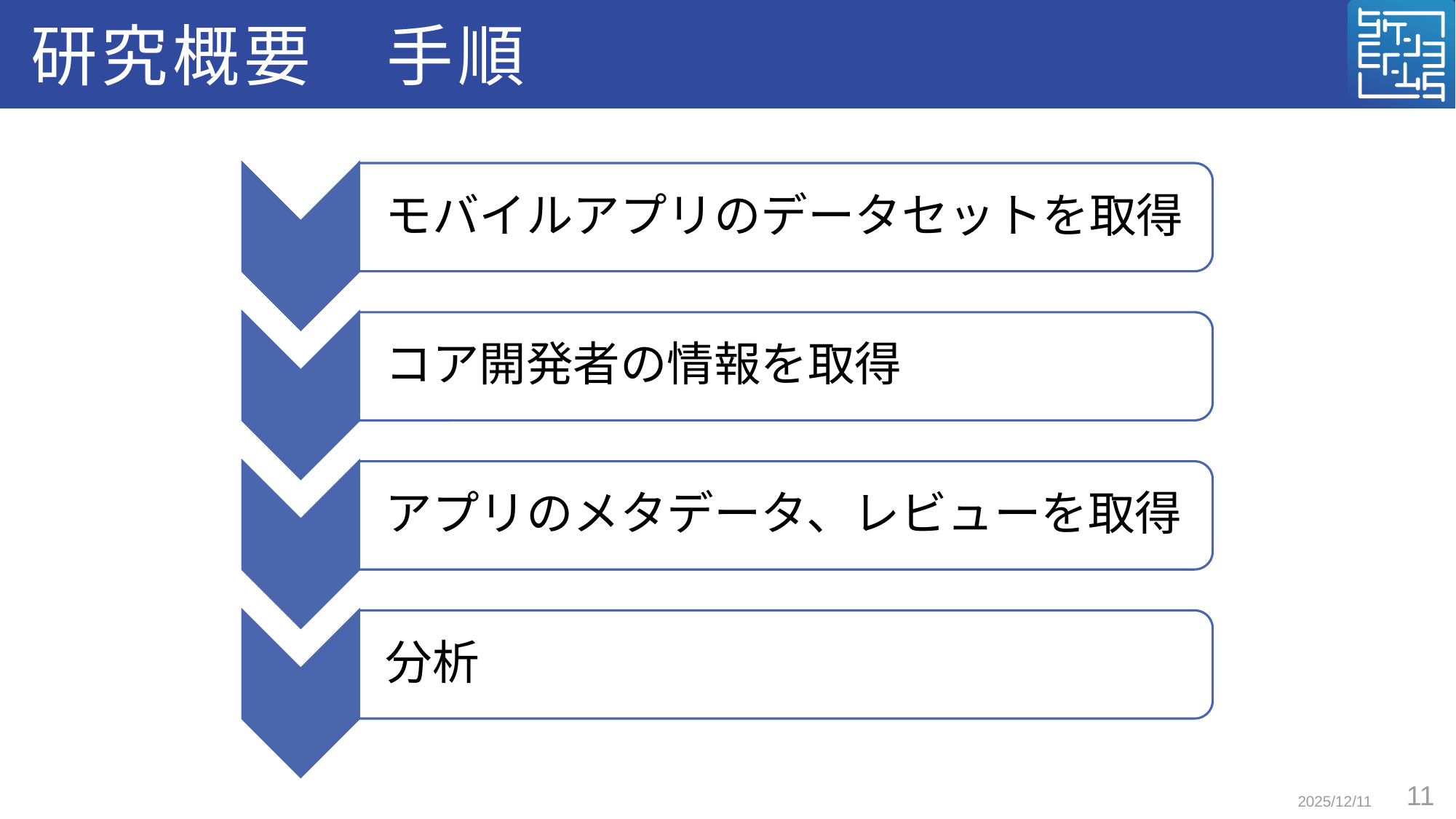

# 研究概要　手順

モバイルアプリのデータセットを取得

コア開発者の情報を取得

アプリのメタデータ、レビューを取得

分析
11
2025/12/11